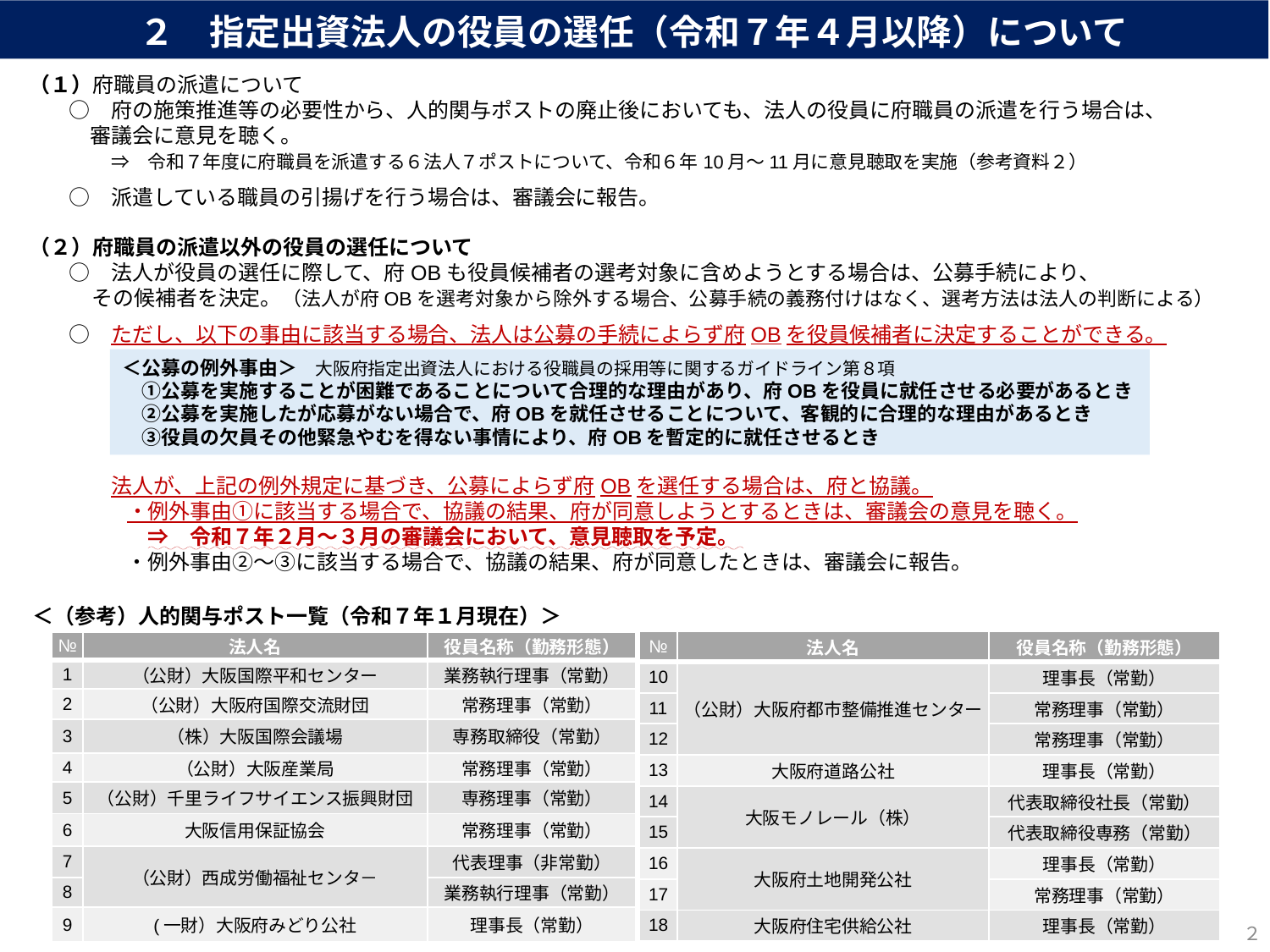

２　指定出資法人の役員の選任（令和７年４月以降）について
（１）府職員の派遣について
　○　府の施策推進等の必要性から、人的関与ポストの廃止後においても、法人の役員に府職員の派遣を行う場合は、
　　審議会に意見を聴く。
　　　⇒　令和７年度に府職員を派遣する６法人７ポストについて、令和６年10月～11月に意見聴取を実施（参考資料２）
　○　派遣している職員の引揚げを行う場合は、審議会に報告。

（２）府職員の派遣以外の役員の選任について
　○　法人が役員の選任に際して、府OBも役員候補者の選考対象に含めようとする場合は、公募手続により、
その候補者を決定。（法人が府OBを選考対象から除外する場合、公募手続の義務付けはなく、選考方法は法人の判断による）
　○　ただし、以下の事由に該当する場合、法人は公募の手続によらず府OBを役員候補者に決定することができる。

　　　法人が、上記の例外規定に基づき、公募によらず府OBを選任する場合は、府と協議。
　　・例外事由①に該当する場合で、協議の結果、府が同意しようとするときは、審議会の意見を聴く。
　　　⇒　令和７年２月～３月の審議会において、意見聴取を予定。
　　・例外事由②～③に該当する場合で、協議の結果、府が同意したときは、審議会に報告。

＜公募の例外事由＞　大阪府指定出資法人における役職員の採用等に関するガイドライン第８項
　①公募を実施することが困難であることについて合理的な理由があり、府OBを役員に就任させる必要があるとき
　②公募を実施したが応募がない場合で、府OBを就任させることについて、客観的に合理的な理由があるとき
　③役員の欠員その他緊急やむを得ない事情により、府OBを暫定的に就任させるとき
＜（参考）人的関与ポスト一覧（令和７年１月現在）＞
| № | 法人名 | 役員名称（勤務形態） |
| --- | --- | --- |
| 10 | （公財）大阪府都市整備推進センター | 理事長（常勤） |
| 11 |  | 常務理事（常勤） |
| 12 |  | 常務理事（常勤） |
| 13 | 大阪府道路公社 | 理事長（常勤） |
| 14 | 大阪モノレール（株） | 代表取締役社長（常勤） |
| 15 |  | 代表取締役専務（常勤） |
| 16 | 大阪府土地開発公社 | 理事長（常勤） |
| 17 |  | 常務理事（常勤） |
| 18 | 大阪府住宅供給公社 | 理事長（常勤） |
| № | 法人名 | 役員名称（勤務形態） |
| --- | --- | --- |
| 1 | （公財）大阪国際平和センター | 業務執行理事（常勤） |
| 2 | （公財）大阪府国際交流財団 | 常務理事（常勤） |
| 3 | （株）大阪国際会議場 | 専務取締役（常勤） |
| 4 | （公財）大阪産業局 | 常務理事（常勤） |
| 5 | （公財）千里ライフサイエンス振興財団 | 専務理事（常勤） |
| 6 | 大阪信用保証協会 | 常務理事（常勤） |
| 7 | （公財）西成労働福祉センタ－ | 代表理事（非常勤） |
| 8 |  | 業務執行理事（常勤） |
| 9 | (一財）大阪府みどり公社 | 理事長（常勤） |
２